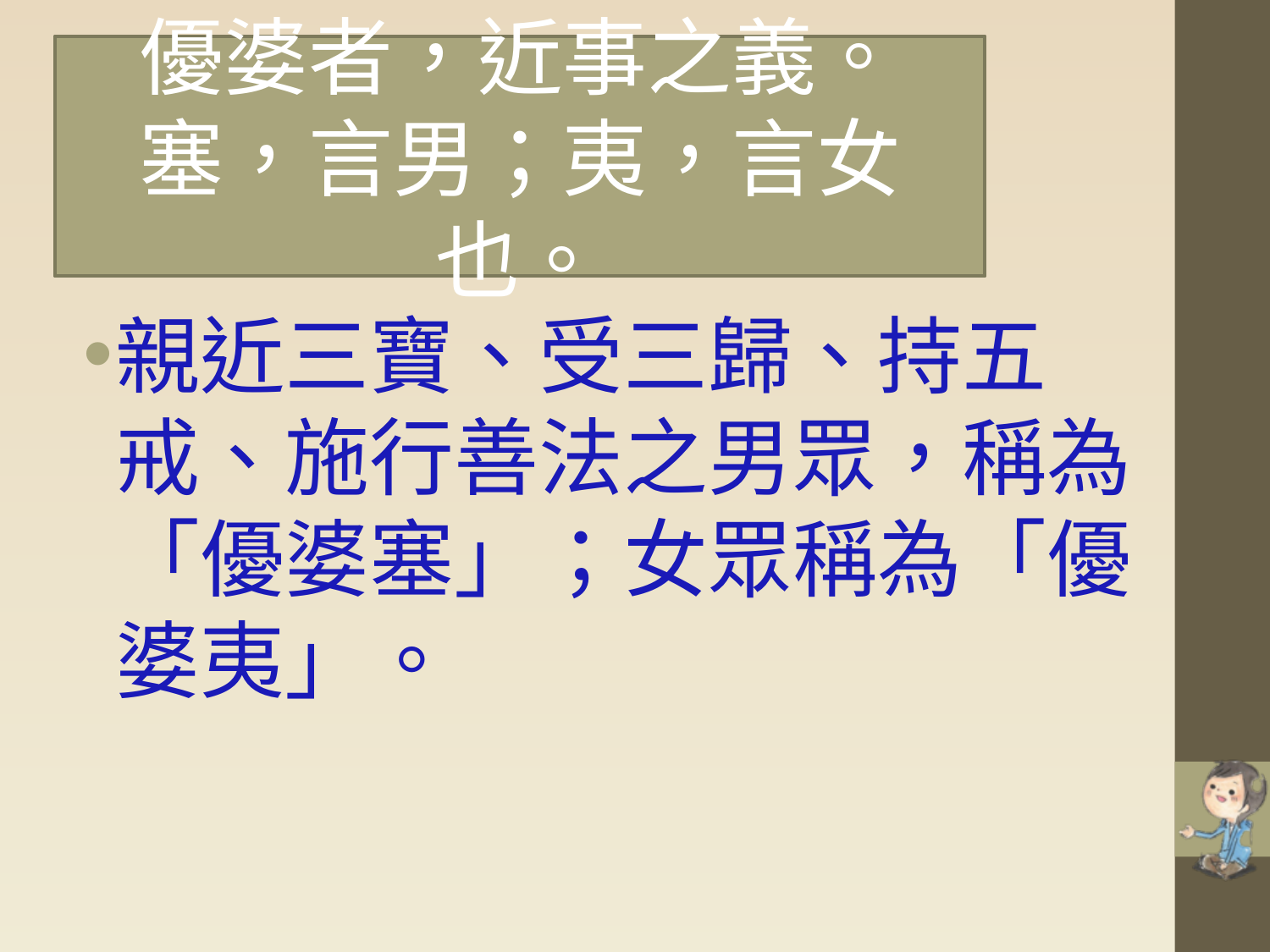

優婆者，近事之義。塞，言男；夷，言女也。
親近三寶、受三歸、持五戒、施行善法之男眾，稱為「優婆塞」；女眾稱為「優婆夷」。